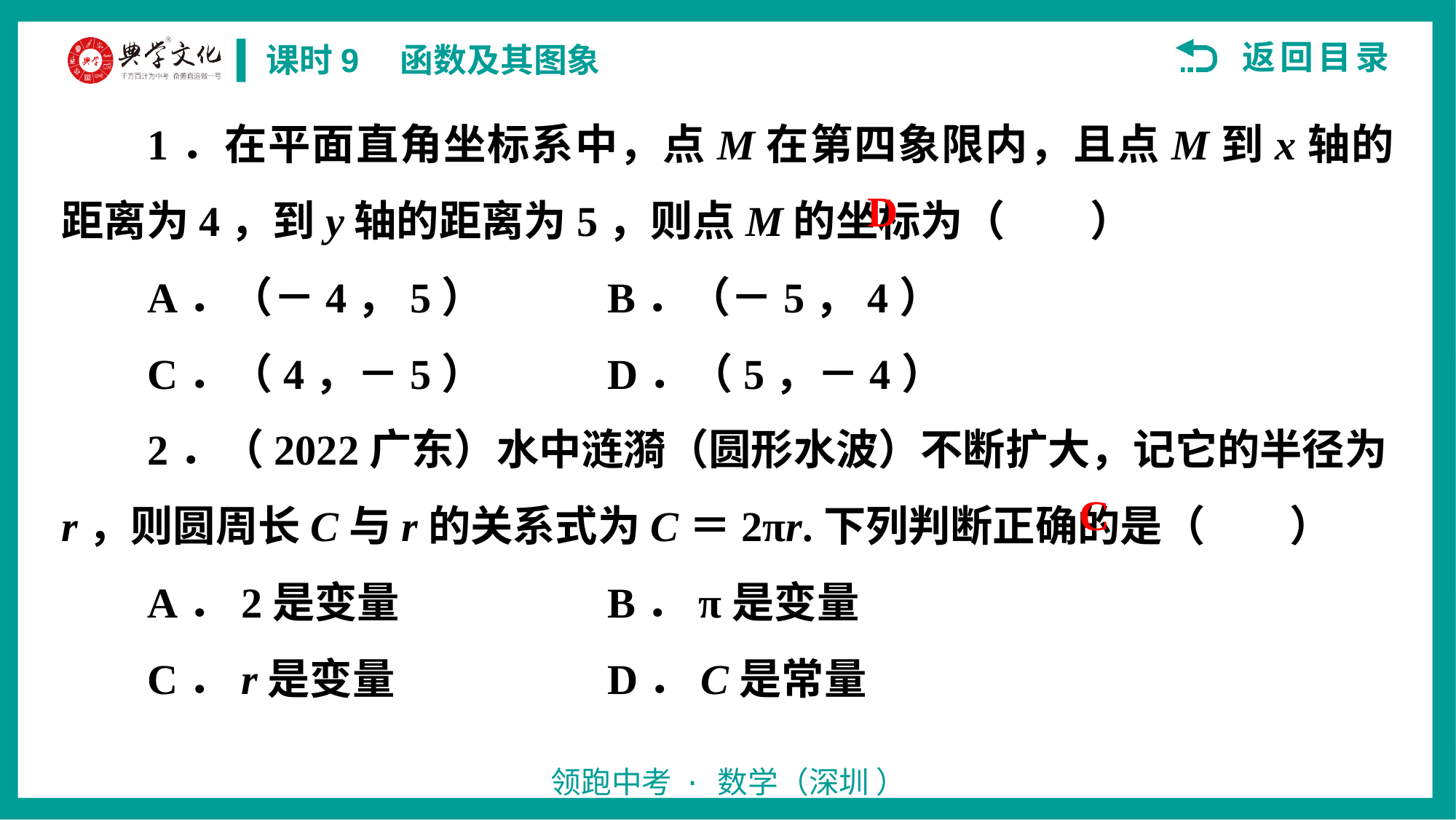

1．在平面直角坐标系中，点M在第四象限内，且点M到x轴的距离为4，到y轴的距离为5，则点M的坐标为（　　）
A．（－4，5）　    	B．（－5，4）
C．（4，－5）　    	D．（5，－4）
2．（2022广东）水中涟漪（圆形水波）不断扩大，记它的半径为r，则圆周长C与r的关系式为C＝2πr.下列判断正确的是（　　）
A．2是变量    		B．π是变量
C．r是变量    		D．C是常量
D
C